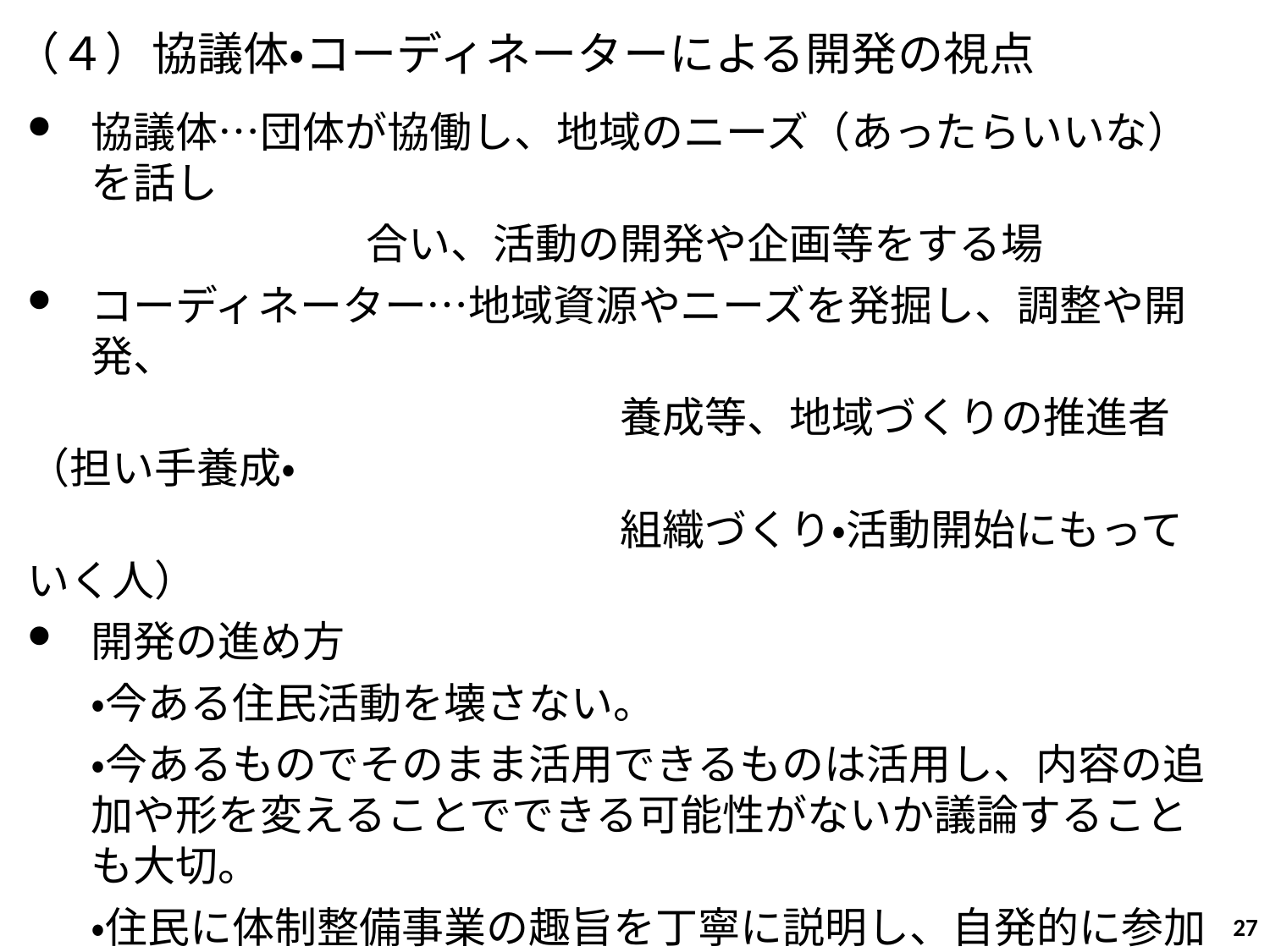

（４）協議体・コーディネーターによる開発の視点
協議体…団体が協働し、地域のニーズ（あったらいいな）を話し
　　　　　　　　合い、活動の開発や企画等をする場
コーディネーター…地域資源やニーズを発掘し、調整や開発、
　　　　　　　　　　　　　　養成等、地域づくりの推進者（担い手養成・
　　　　　　　　　　　　　　組織づくり・活動開始にもっていく人）
開発の進め方
・今ある住民活動を壊さない。
・今あるものでそのまま活用できるものは活用し、内容の追加や形を変えることでできる可能性がないか議論することも大切。
・住民に体制整備事業の趣旨を丁寧に説明し、自発的に参加できる雰囲気づくりも必要。
27